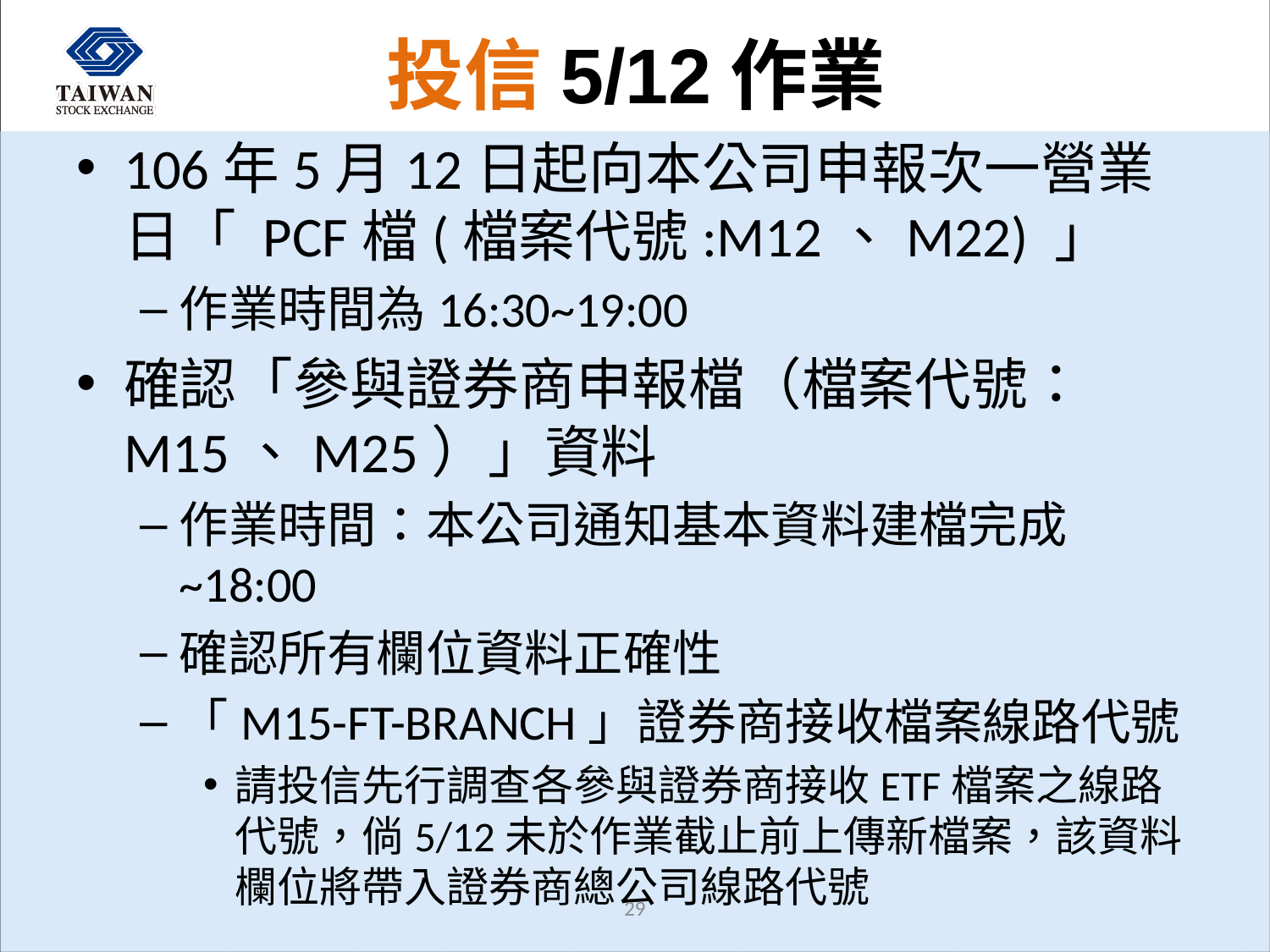

# 投信5/12作業
106年5月12日起向本公司申報次一營業日「 PCF檔(檔案代號:M12、M22) 」
作業時間為16:30~19:00
確認「參與證券商申報檔（檔案代號：M15、M25）」資料
作業時間：本公司通知基本資料建檔完成~18:00
確認所有欄位資料正確性
「M15-FT-BRANCH」證券商接收檔案線路代號
請投信先行調查各參與證券商接收ETF檔案之線路代號，倘5/12未於作業截止前上傳新檔案，該資料欄位將帶入證券商總公司線路代號

29